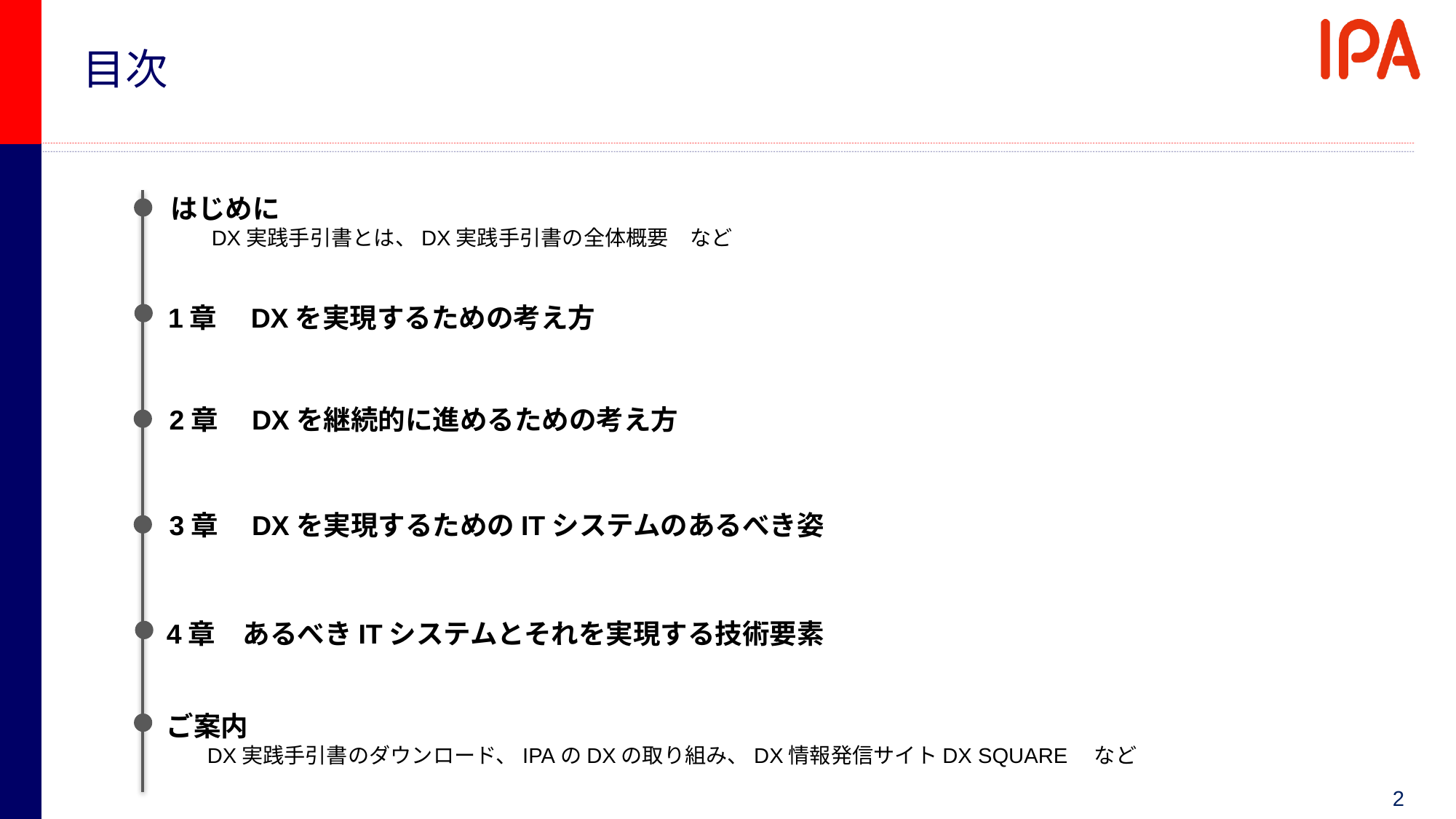

目次
はじめに
　　DX実践手引書とは、DX実践手引書の全体概要　など

1章　DXを実現するための考え方

2章　DXを継続的に進めるための考え方

3章　DXを実現するためのITシステムのあるべき姿

4章　あるべきITシステムとそれを実現する技術要素

ご案内
　　DX実践手引書のダウンロード、IPAのDXの取り組み、DX情報発信サイトDX SQUARE　など

2